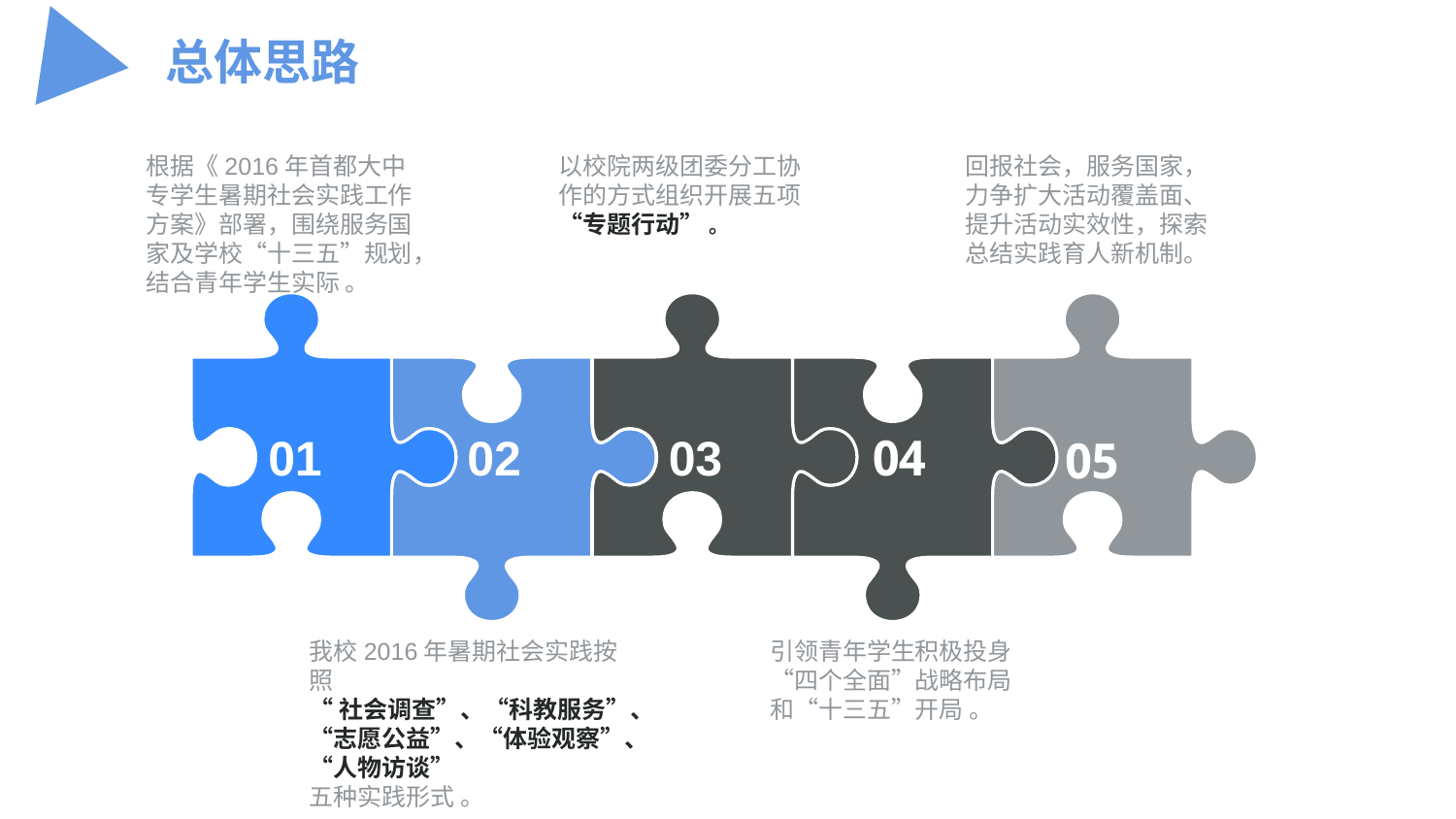

总体思路
根据《2016年首都大中专学生暑期社会实践工作方案》部署，围绕服务国家及学校“十三五”规划，结合青年学生实际 。
以校院两级团委分工协作的方式组织开展五项“专题行动” 。
回报社会，服务国家，力争扩大活动覆盖面、提升活动实效性，探索总结实践育人新机制。

01
02
03
04
05
我校2016年暑期社会实践按照
“社会调查”、“科教服务”、“志愿公益”、“体验观察”、“人物访谈”
五种实践形式 。
引领青年学生积极投身“四个全面”战略布局和“十三五”开局 。